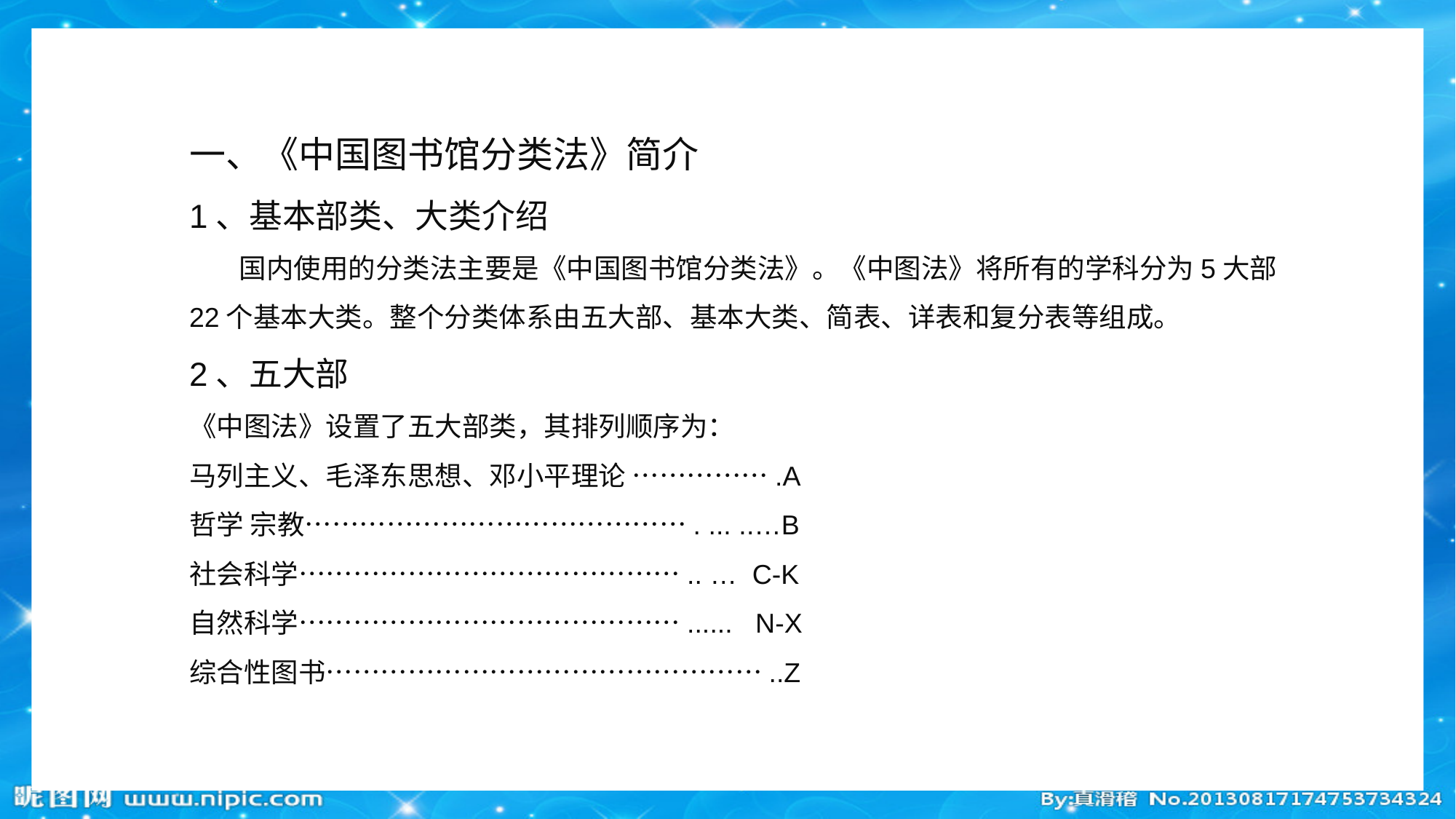

一、《中国图书馆分类法》简介
1、基本部类、大类介绍
       国内使用的分类法主要是《中国图书馆分类法》。《中图法》将所有的学科分为5大部22个基本大类。整个分类体系由五大部、基本大类、简表、详表和复分表等组成。
2、五大部
《中图法》设置了五大部类，其排列顺序为：
马列主义、毛泽东思想、邓小平理论 …………….A
哲学 宗教……………………………………. ... ..…B
社会科学…………………………………….. …  C-K
自然科学……………………………………......   N-X
综合性图书…………………………………………..Z